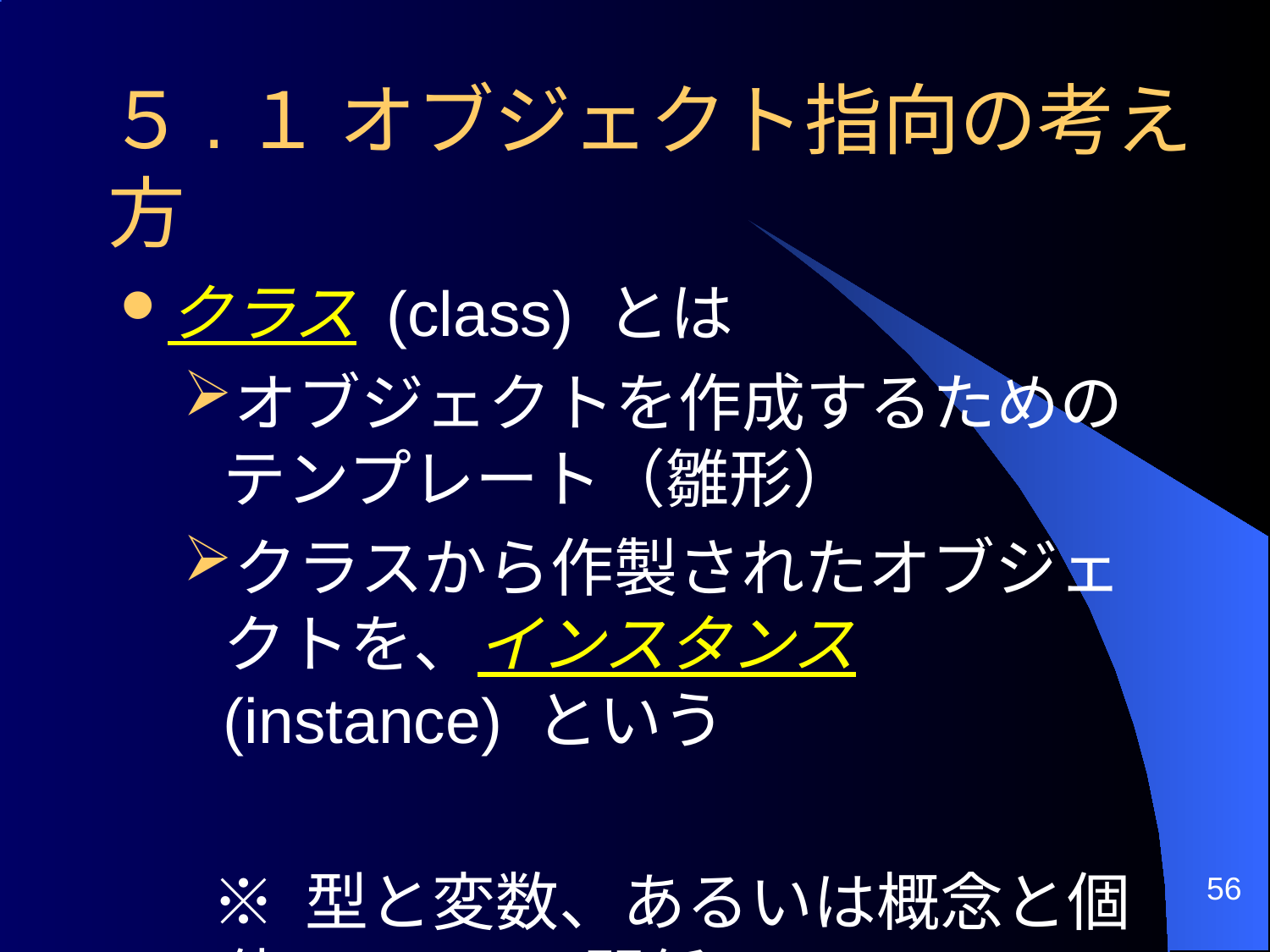

# ５.１ オブジェクト指向の考え方
クラス (class) とは
オブジェクトを作成するためのテンプレート（雛形）
クラスから作製されたオブジェクトを、インスタンス (instance) という

  ※ 型と変数、あるいは概念と個体		   の関係
56